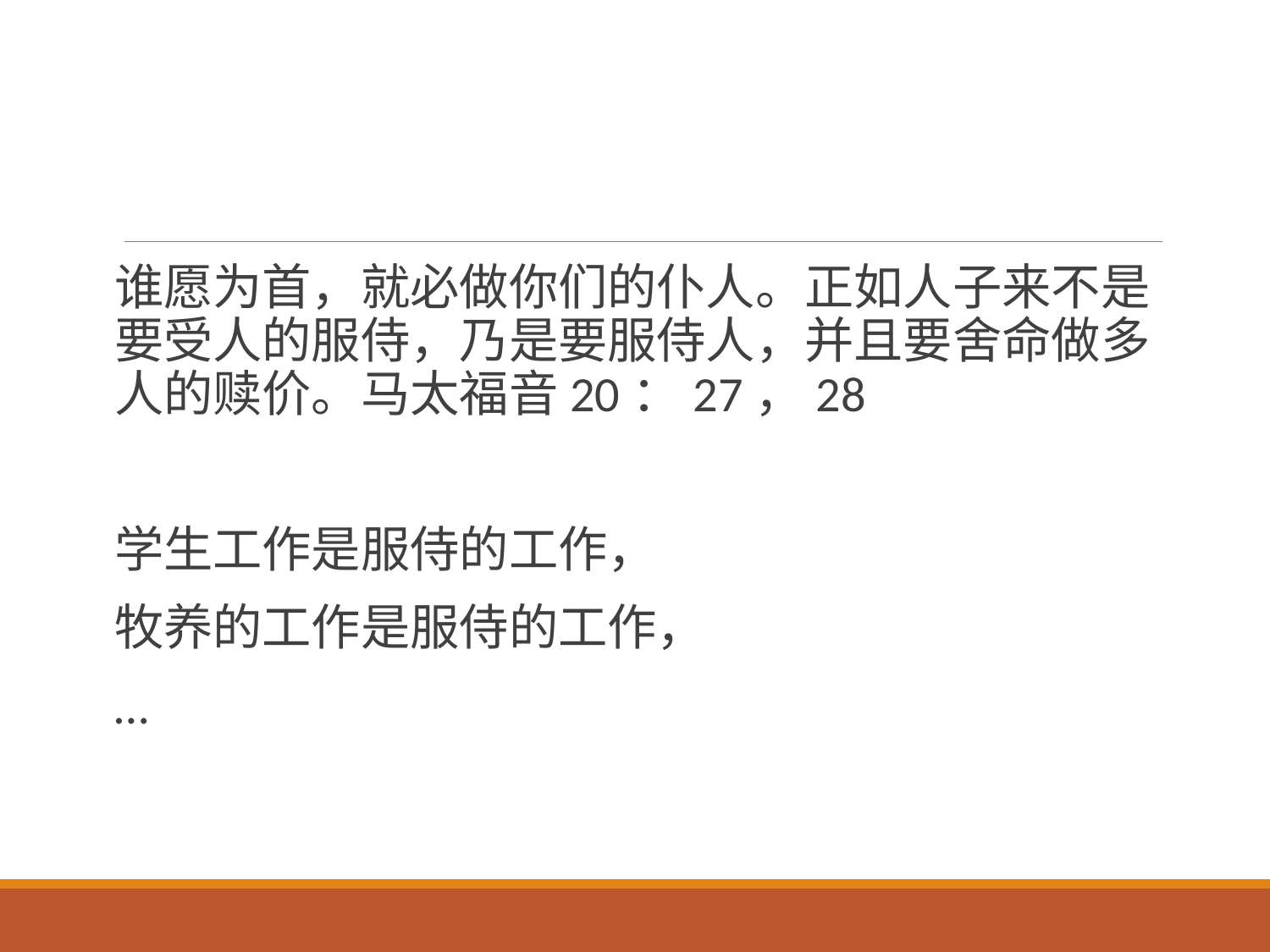

#
谁愿为首，就必做你们的仆人。正如人子来不是要受人的服侍，乃是要服侍人，并且要舍命做多人的赎价。马太福音20：27，28

学生工作是服侍的工作，
牧养的工作是服侍的工作，
…